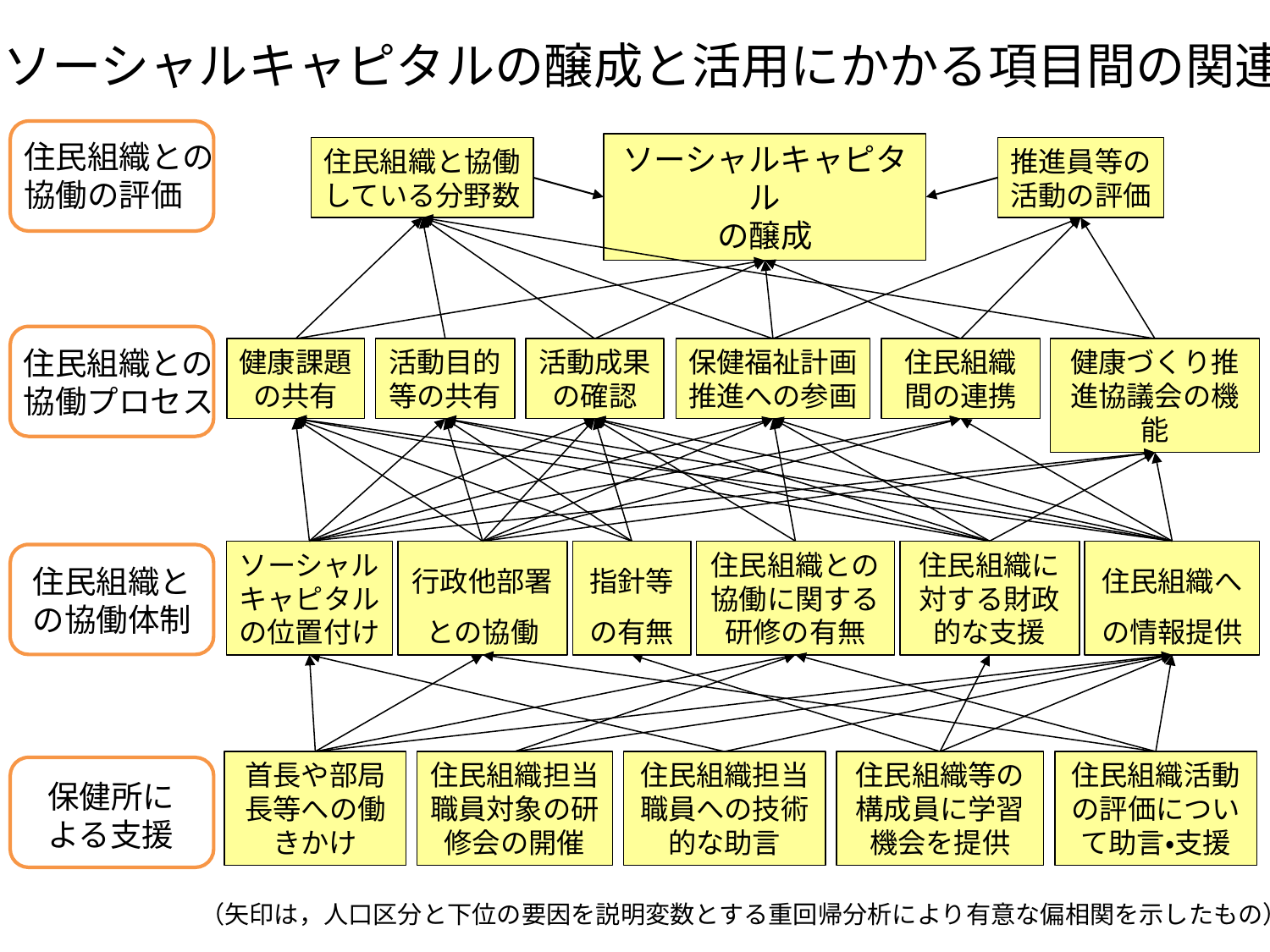

ソーシャルキャピタルの醸成と活用にかかる項目間の関連

住民組織との協働の評価
ソーシャルキャピタル
の醸成
住民組織と協働
している分野数
推進員等の
活動の評価

住民組織との
協働プロセス
健康課題
の共有
活動目的等の共有
活動成果
の確認
保健福祉計画
推進への参画
住民組織
間の連携
健康づくり推進協議会の機能
ソーシャル
キャピタル
の位置付け
行政他部署との協働
指針等の有無
住民組織との協働に関する研修の有無
住民組織に対する財政的な支援
住民組織への情報提供

住民組織と
の協働体制
首長や部局長等への働きかけ
住民組織担当職員対象の研修会の開催
住民組織担当職員への技術的な助言
住民組織等の構成員に学習機会を提供
住民組織活動の評価について助言・支援

保健所に
よる支援
（矢印は，人口区分と下位の要因を説明変数とする重回帰分析により有意な偏相関を示したもの）